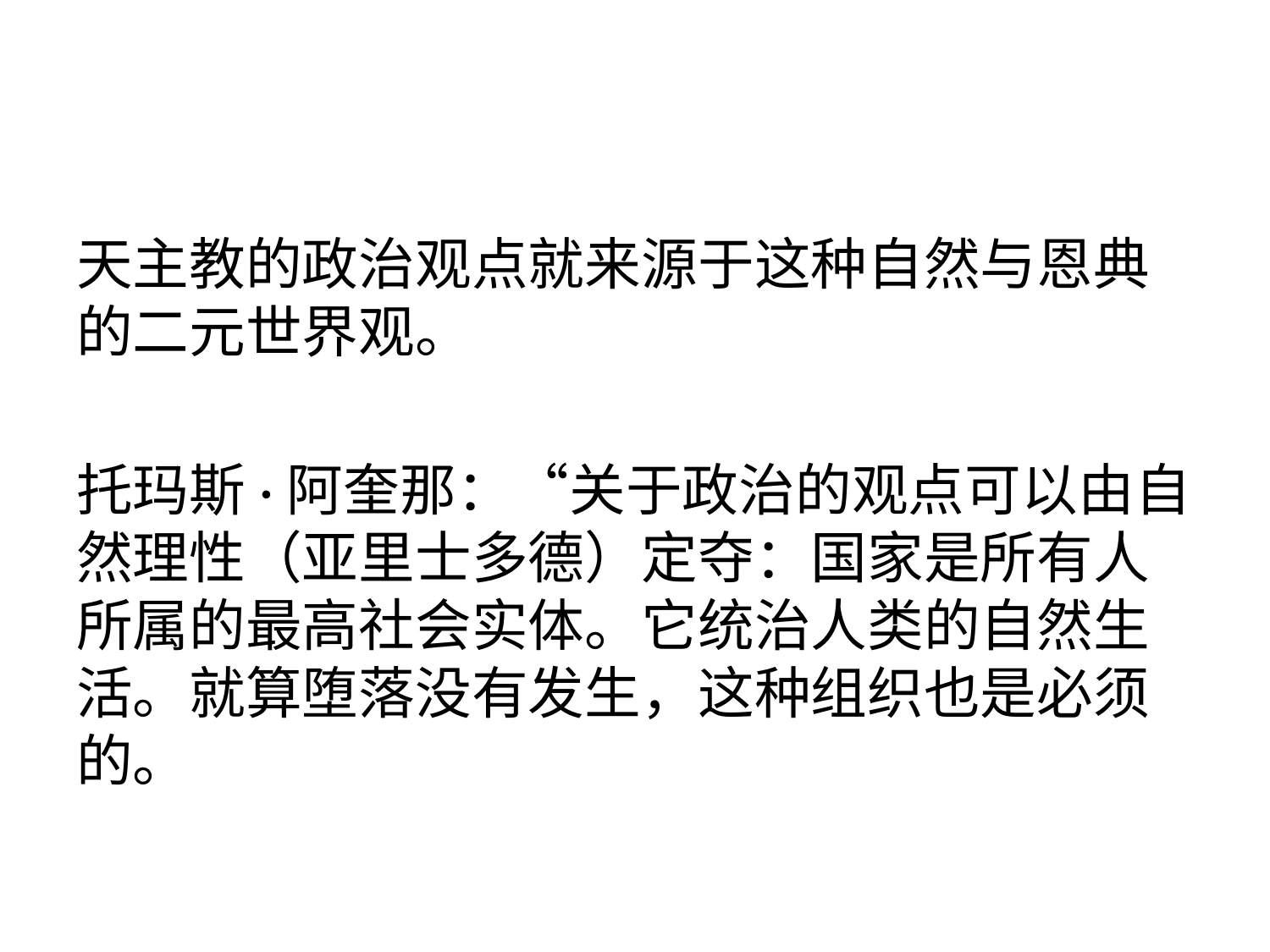

#
天主教的政治观点就来源于这种自然与恩典的二元世界观。

托玛斯·阿奎那：“关于政治的观点可以由自然理性（亚里士多德）定夺：国家是所有人所属的最高社会实体。它统治人类的自然生活。就算堕落没有发生，这种组织也是必须的。